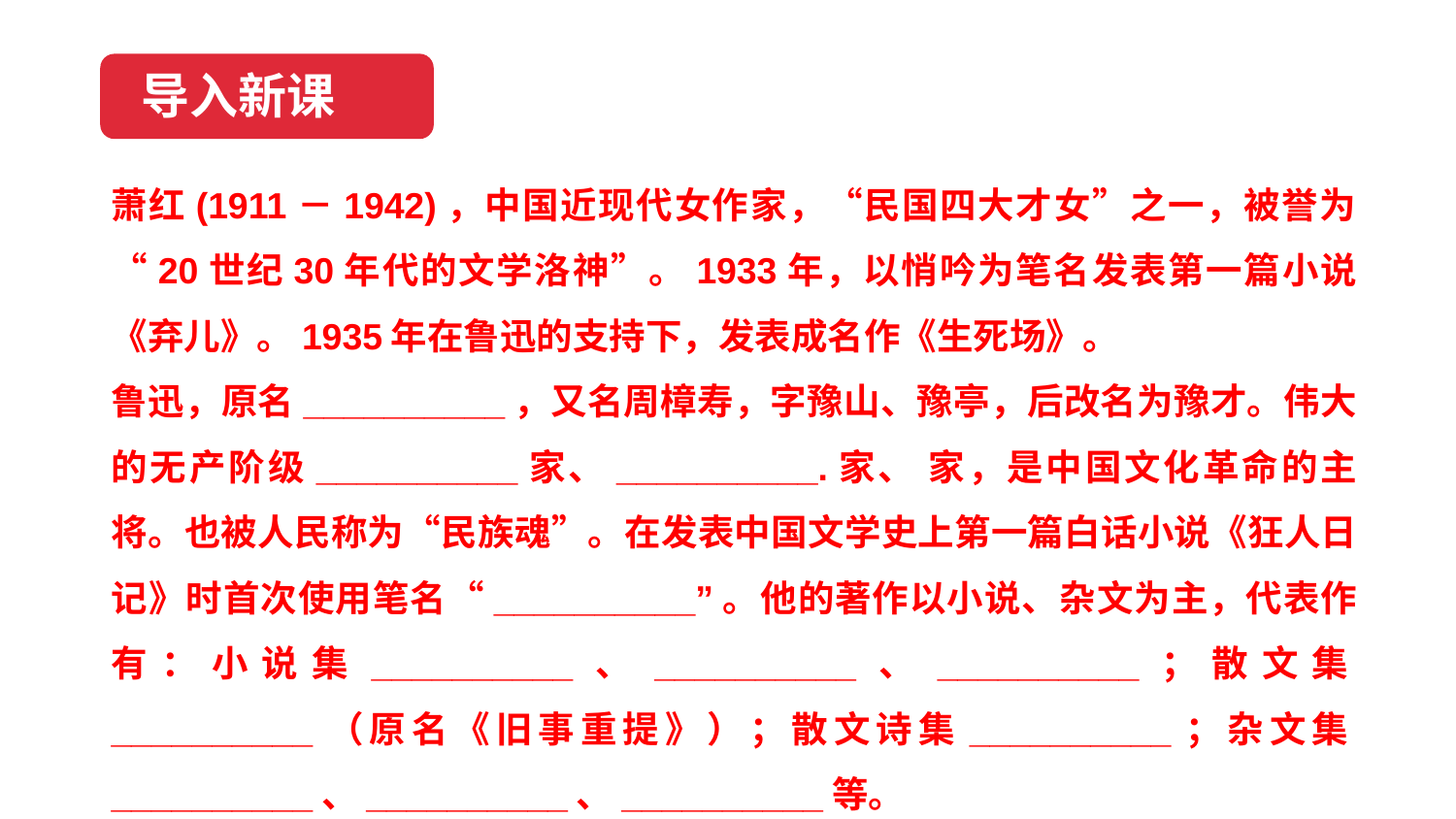

导入新课
萧红(1911－1942)，中国近现代女作家，“民国四大才女”之一，被誉为“20世纪30年代的文学洛神”。1933年，以悄吟为笔名发表第一篇小说《弃儿》。1935年在鲁迅的支持下，发表成名作《生死场》。
鲁迅，原名__________，又名周樟寿，字豫山、豫亭，后改名为豫才。伟大的无产阶级__________家、__________.家、 家，是中国文化革命的主将。也被人民称为“民族魂”。在发表中国文学史上第一篇白话小说《狂人日记》时首次使用笔名“__________”。他的著作以小说、杂文为主，代表作有：小说集__________、__________、__________；散文集__________（原名《旧事重提》）；散文诗集__________；杂文集__________、__________、__________等。